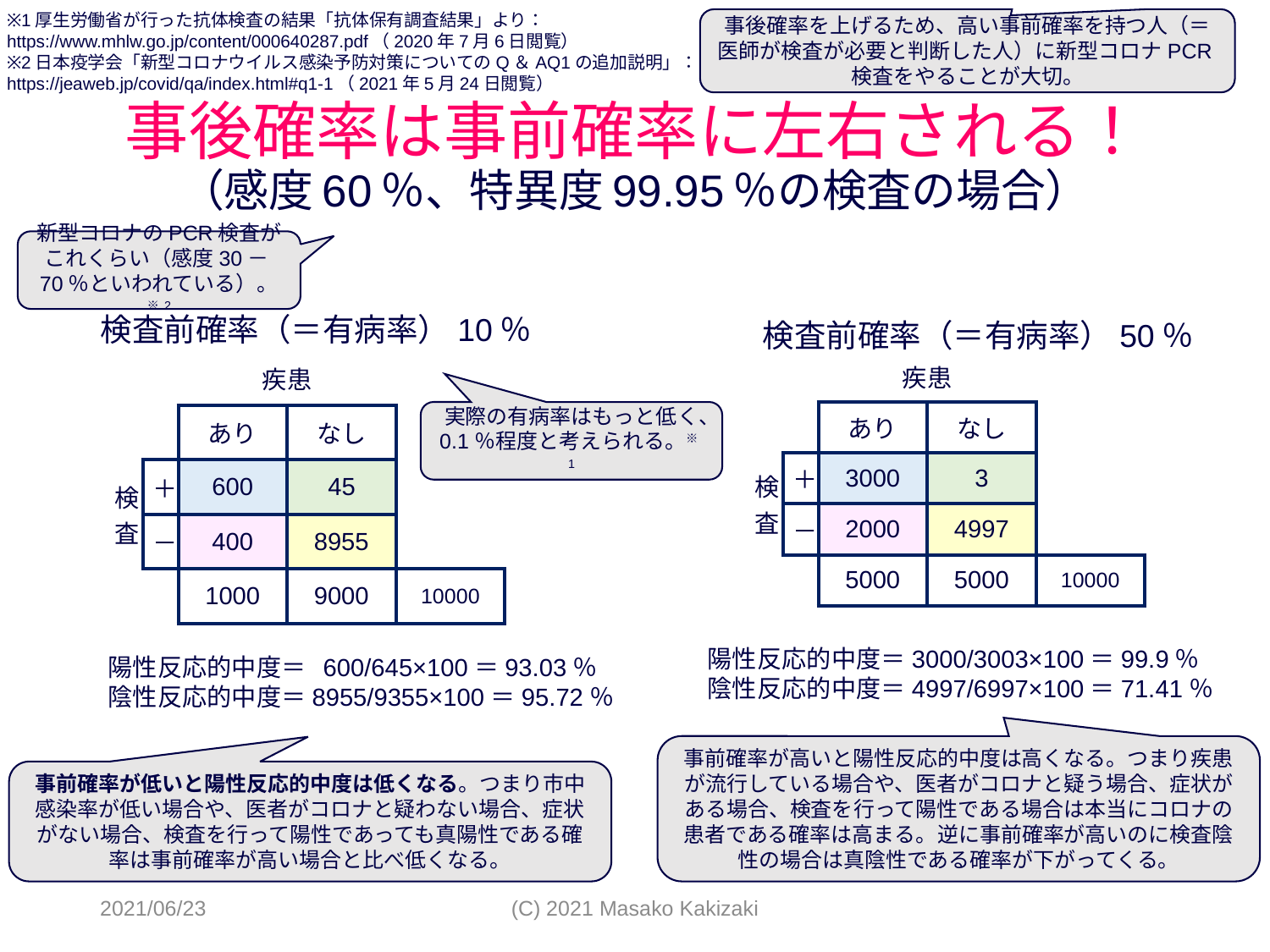

※1厚生労働省が行った抗体検査の結果「抗体保有調査結果」より：
https://www.mhlw.go.jp/content/000640287.pdf（2020年7月6日閲覧）
※2日本疫学会「新型コロナウイルス感染予防対策についてのQ＆AQ1の追加説明」：
https://jeaweb.jp/covid/qa/index.html#q1-1（2021年5月24日閲覧）

事後確率を上げるため、高い事前確率を持つ人（＝医師が検査が必要と判断した人）に新型コロナPCR検査をやることが大切。
# 事後確率は事前確率に左右される！ （感度60％、特異度99.95％の検査の場合）
新型コロナのPCR検査がこれくらい（感度30－70％といわれている）。※2
検査前確率（＝有病率）10％
検査前確率（＝有病率）50％
|  |  | 疾患 |  |  |
| --- | --- | --- | --- | --- |
|  |  | あり | なし |  |
| 検査 | ＋ | 600 | 45 |  |
|  | － | 400 | 8955 |  |
|  |  | 1000 | 9000 | 10000 |
|  |  | 疾患 |  |  |
| --- | --- | --- | --- | --- |
|  |  | あり | なし |  |
| 検査 | ＋ | 3000 | 3 |  |
|  | － | 2000 | 4997 |  |
|  |  | 5000 | 5000 | 10000 |
実際の有病率はもっと低く、0.1％程度と考えられる。※1
陽性反応的中度＝3000/3003×100＝99.9％
陰性反応的中度＝4997/6997×100＝71.41％
陽性反応的中度＝  600/645×100＝93.03％
陰性反応的中度＝8955/9355×100＝95.72％
事前確率が高いと陽性反応的中度は高くなる。つまり疾患が流行している場合や、医者がコロナと疑う場合、症状がある場合、検査を行って陽性である場合は本当にコロナの患者である確率は高まる。逆に事前確率が高いのに検査陰性の場合は真陰性である確率が下がってくる。
事前確率が低いと陽性反応的中度は低くなる。つまり市中感染率が低い場合や、医者がコロナと疑わない場合、症状がない場合、検査を行って陽性であっても真陽性である確率は事前確率が高い場合と比べ低くなる。
2021/06/23
(C) 2021 Masako Kakizaki